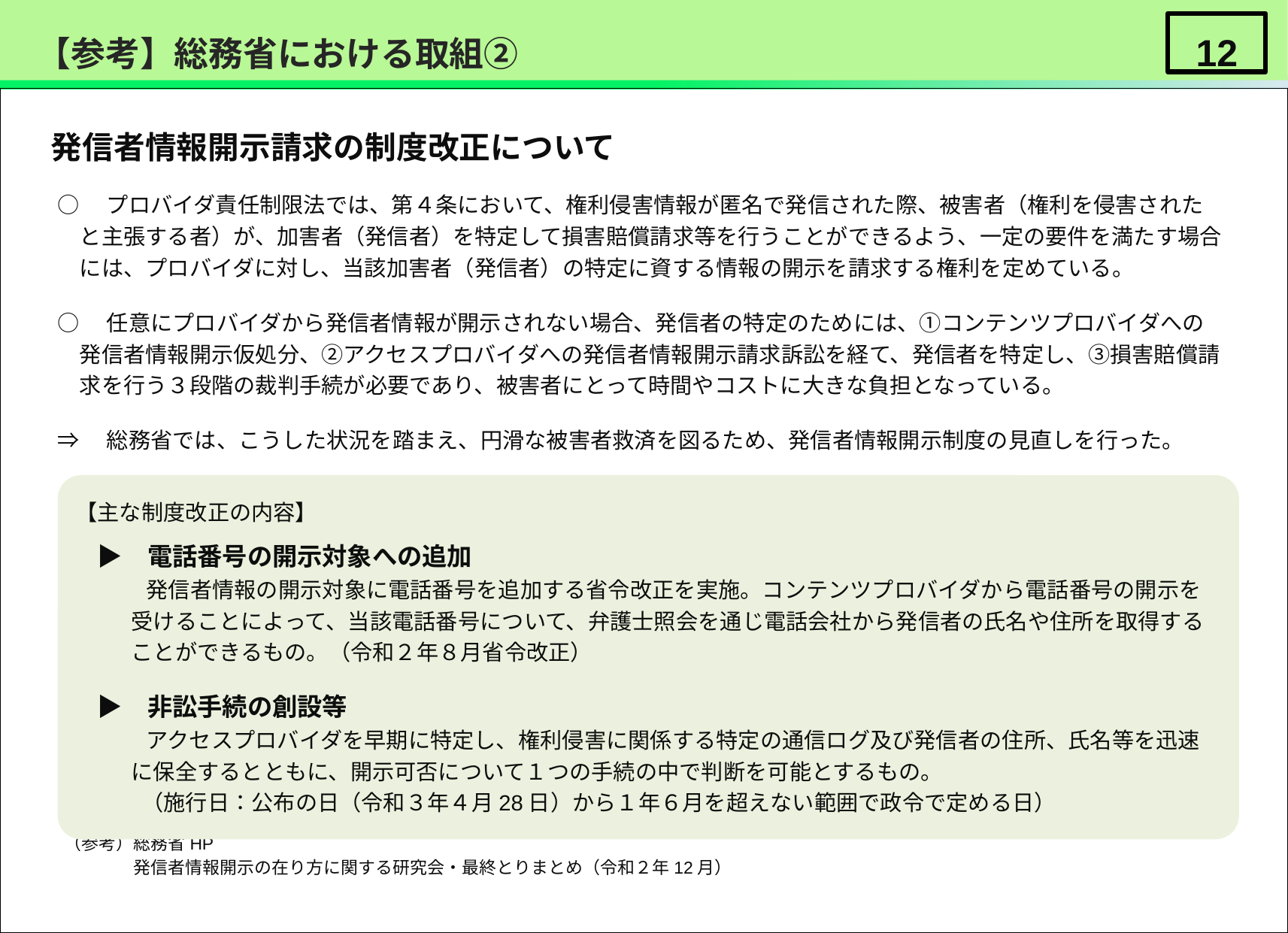

# 【参考】総務省における取組②
12

　 発信者情報開示請求の制度改正について

　　　（参考）総務省HP
　　　　　　　発信者情報開示の在り方に関する研究会・最終とりまとめ（令和２年12月）

○　プロバイダ責任制限法では、第４条において、権利侵害情報が匿名で発信された際、被害者（権利を侵害されたと主張する者）が、加害者（発信者）を特定して損害賠償請求等を行うことができるよう、一定の要件を満たす場合には、プロバイダに対し、当該加害者（発信者）の特定に資する情報の開示を請求する権利を定めている。

○　任意にプロバイダから発信者情報が開示されない場合、発信者の特定のためには、①コンテンツプロバイダへの発信者情報開示仮処分、②アクセスプロバイダへの発信者情報開示請求訴訟を経て、発信者を特定し、③損害賠償請求を行う３段階の裁判手続が必要であり、被害者にとって時間やコストに大きな負担となっている。

⇒　総務省では、こうした状況を踏まえ、円滑な被害者救済を図るため、発信者情報開示制度の見直しを行った。
【主な制度改正の内容】

　▶　電話番号の開示対象への追加
　　　 発信者情報の開示対象に電話番号を追加する省令改正を実施。コンテンツプロバイダから電話番号の開示を受けることによって、当該電話番号について、弁護士照会を通じ電話会社から発信者の氏名や住所を取得することができるもの。（令和２年８月省令改正）

　▶　非訟手続の創設等
　　　 アクセスプロバイダを早期に特定し、権利侵害に関係する特定の通信ログ及び発信者の住所、氏名等を迅速に保全するとともに、開示可否について１つの手続の中で判断を可能とするもの。
　　　（施行日：公布の日（令和３年４月28日）から１年６月を超えない範囲で政令で定める日）